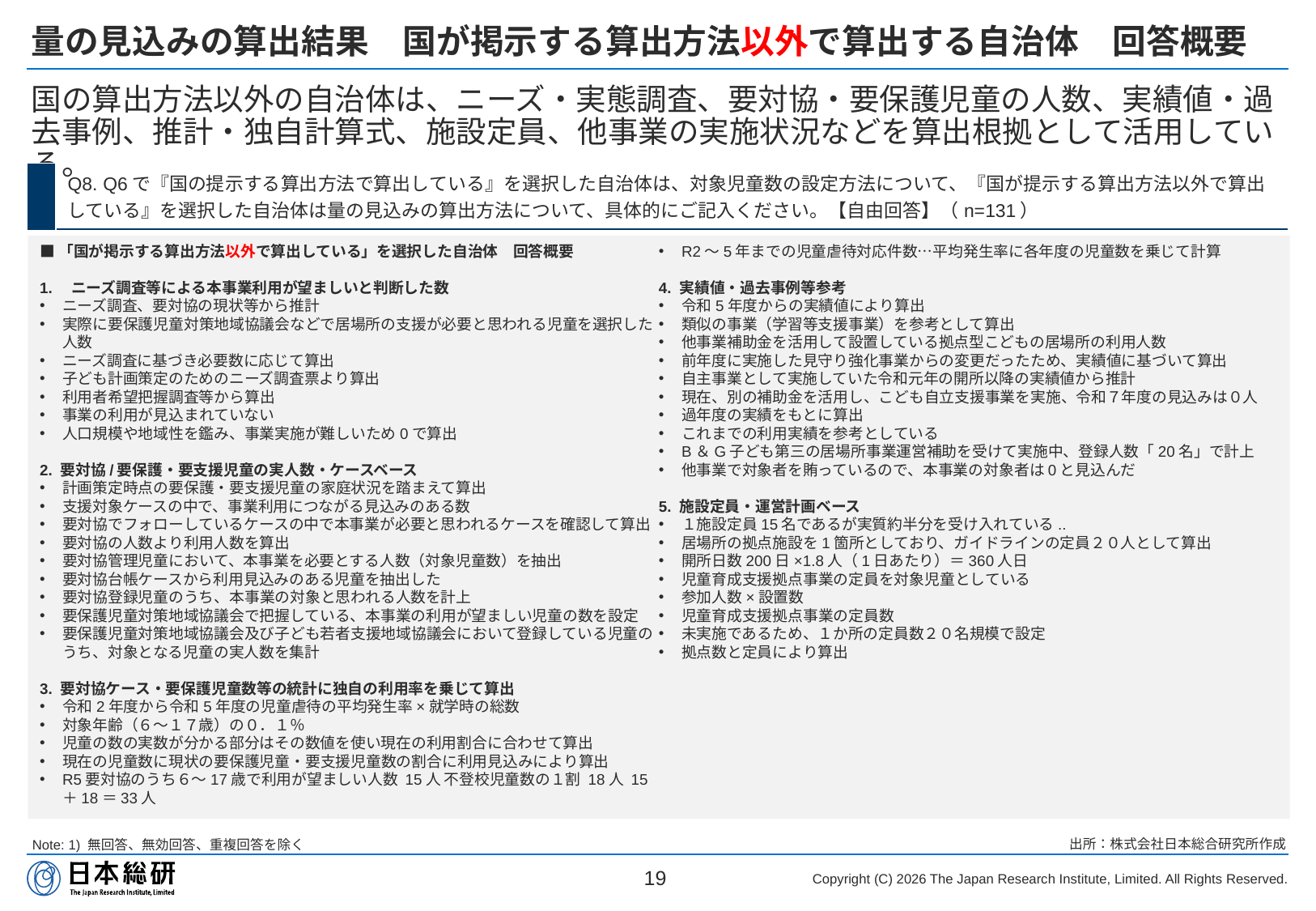

# 量の見込みの算出結果　国が掲示する算出方法以外で算出する自治体　回答概要
国の算出方法以外の自治体は、ニーズ・実態調査、要対協・要保護児童の人数、実績値・過去事例、推計・独自計算式、施設定員、他事業の実施状況などを算出根拠として活用している。
|  | Q8. Q6で『国の提示する算出方法で算出している』を選択した自治体は、対象児童数の設定方法について、『国が提示する算出方法以外で算出している』を選択した自治体は量の見込みの算出方法について、具体的にご記入ください。【自由回答】（n=131） |
| --- | --- |
■「国が掲示する算出方法以外で算出している」を選択した自治体　回答概要

1.　ニーズ調査等による本事業利用が望ましいと判断した数
ニーズ調査、要対協の現状等から推計
実際に要保護児童対策地域協議会などで居場所の支援が必要と思われる児童を選択した人数
ニーズ調査に基づき必要数に応じて算出
子ども計画策定のためのニーズ調査票より算出
利用者希望把握調査等から算出
事業の利用が見込まれていない
人口規模や地域性を鑑み、事業実施が難しいため0で算出

2. 要対協/要保護・要支援児童の実人数・ケースベース
計画策定時点の要保護・要支援児童の家庭状況を踏まえて算出
支援対象ケースの中で、事業利用につながる見込みのある数
要対協でフォローしているケースの中で本事業が必要と思われるケースを確認して算出
要対協の人数より利用人数を算出
要対協管理児童において、本事業を必要とする人数（対象児童数）を抽出
要対協台帳ケースから利用見込みのある児童を抽出した
要対協登録児童のうち、本事業の対象と思われる人数を計上
要保護児童対策地域協議会で把握している、本事業の利用が望ましい児童の数を設定
要保護児童対策地域協議会及び子ども若者支援地域協議会において登録している児童のうち、対象となる児童の実人数を集計

3. 要対協ケース・要保護児童数等の統計に独自の利用率を乗じて算出
令和2年度から令和5年度の児童虐待の平均発生率×就学時の総数
対象年齢（６～１７歳）の０．１％
児童の数の実数が分かる部分はその数値を使い現在の利用割合に合わせて算出
現在の児童数に現状の要保護児童・要支援児童数の割合に利用見込みにより算出
R5要対協のうち６～17歳で利用が望ましい人数 15人 不登校児童数の１割 18人 15＋18＝33人
R2～5年までの児童虐待対応件数…平均発生率に各年度の児童数を乗じて計算

4. 実績値・過去事例等参考
令和5年度からの実績値により算出
類似の事業（学習等支援事業）を参考として算出
他事業補助金を活用して設置している拠点型こどもの居場所の利用人数
前年度に実施した見守り強化事業からの変更だったため、実績値に基づいて算出
自主事業として実施していた令和元年の開所以降の実績値から推計
現在、別の補助金を活用し、こども自立支援事業を実施、令和７年度の見込みは０人
過年度の実績をもとに算出
これまでの利用実績を参考としている
B＆G子ども第三の居場所事業運営補助を受けて実施中、登録人数「20名」で計上
他事業で対象者を賄っているので、本事業の対象者は0と見込んだ

5. 施設定員・運営計画ベース
１施設定員15名であるが実質約半分を受け入れている..
居場所の拠点施設を1箇所としており、ガイドラインの定員２０人として算出
開所日数200日×1.8人（1日あたり）＝360人日
児童育成支援拠点事業の定員を対象児童としている
参加人数×設置数
児童育成支援拠点事業の定員数
未実施であるため、１か所の定員数２０名規模で設定
拠点数と定員により算出
出所：株式会社日本総合研究所作成
Note: 1) 無回答、無効回答、重複回答を除く